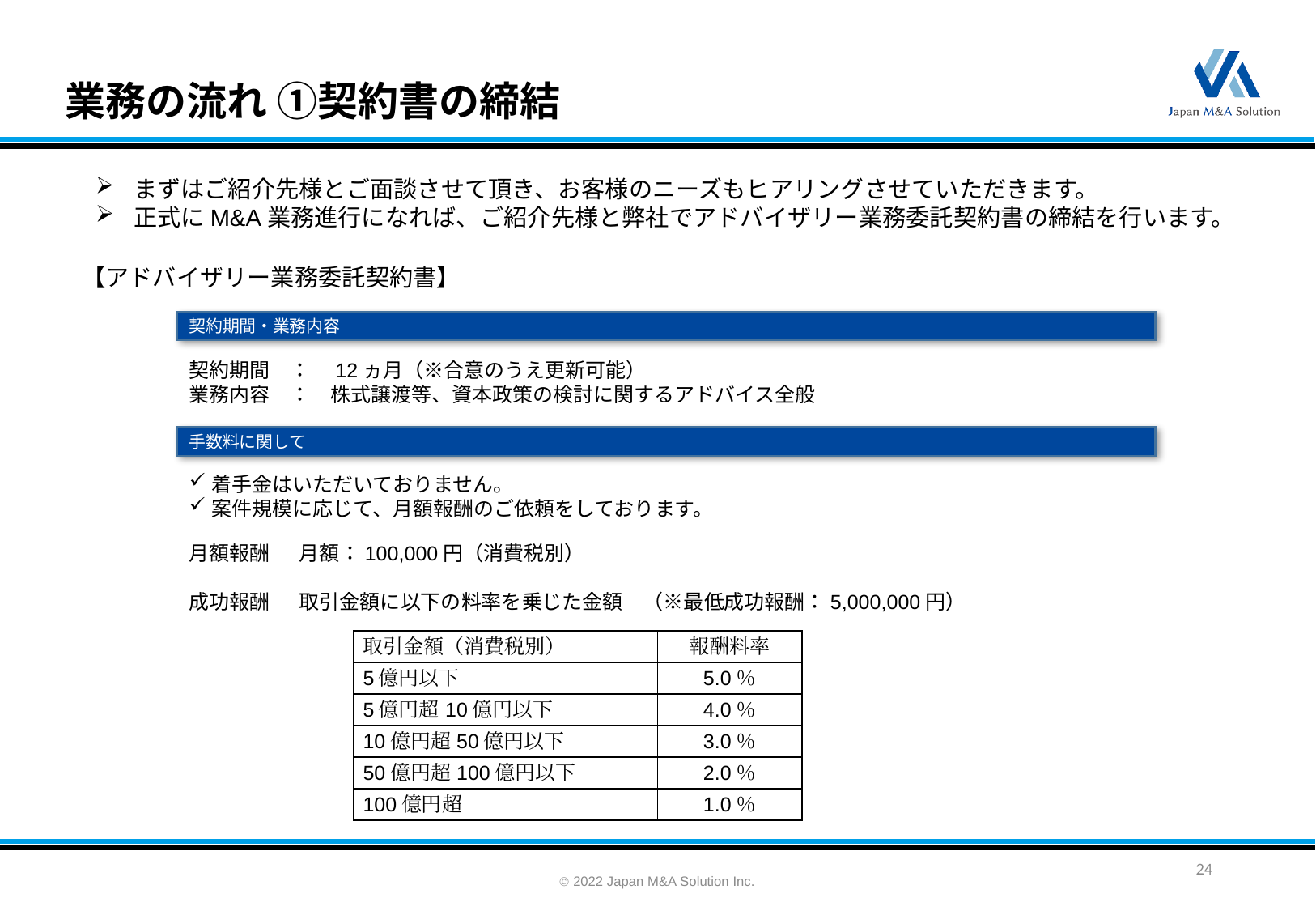

業務の流れ ①契約書の締結
まずはご紹介先様とご面談させて頂き、お客様のニーズもヒアリングさせていただきます。
正式にM&A業務進行になれば、ご紹介先様と弊社でアドバイザリー業務委託契約書の締結を行います。
【アドバイザリー業務委託契約書】
契約期間・業務内容
契約期間　：　12ヵ月（※合意のうえ更新可能）
業務内容　：　株式譲渡等、資本政策の検討に関するアドバイス全般
手数料に関して
着手金はいただいておりません。
案件規模に応じて、月額報酬のご依頼をしております。

月額報酬　  月額：100,000円（消費税別）

成功報酬　  取引金額に以下の料率を乗じた金額　（※最低成功報酬：5,000,000円）

| 取引金額（消費税別） | 報酬料率 |
| --- | --- |
| 5億円以下 | 5.0％ |
| 5億円超10億円以下 | 4.0％ |
| 10億円超50億円以下 | 3.0％ |
| 50億円超100億円以下 | 2.0％ |
| 100億円超 | 1.0％ |
24
Ⓒ 2022 Japan M&A Solution Inc.